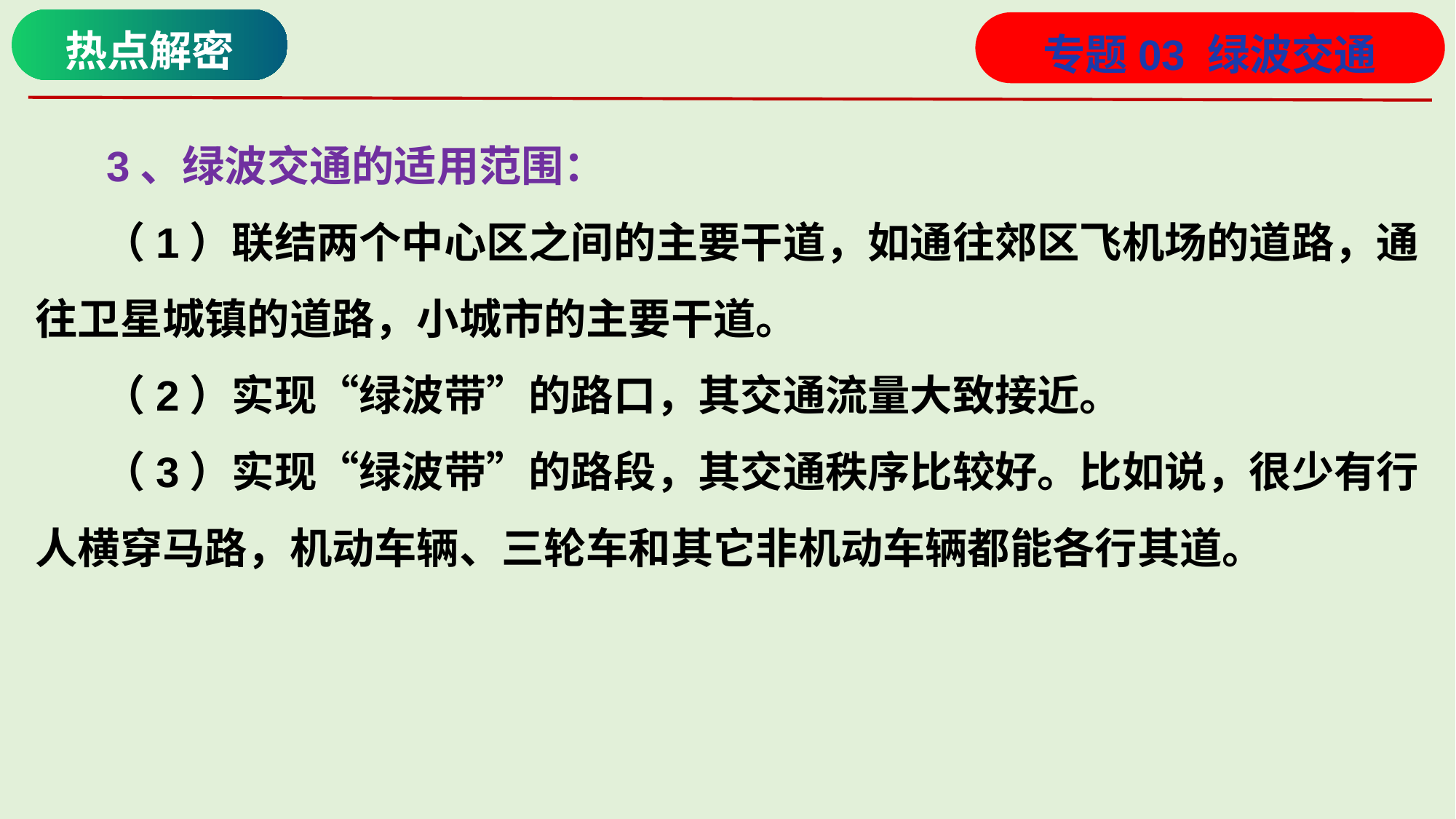

热点解密
专题03 绿波交通
      3、绿波交通的适用范围：
      （1）联结两个中心区之间的主要干道，如通往郊区飞机场的道路，通往卫星城镇的道路，小城市的主要干道。
      （2）实现“绿波带”的路口，其交通流量大致接近。
      （3）实现“绿波带”的路段，其交通秩序比较好。比如说，很少有行人横穿马路，机动车辆、三轮车和其它非机动车辆都能各行其道。